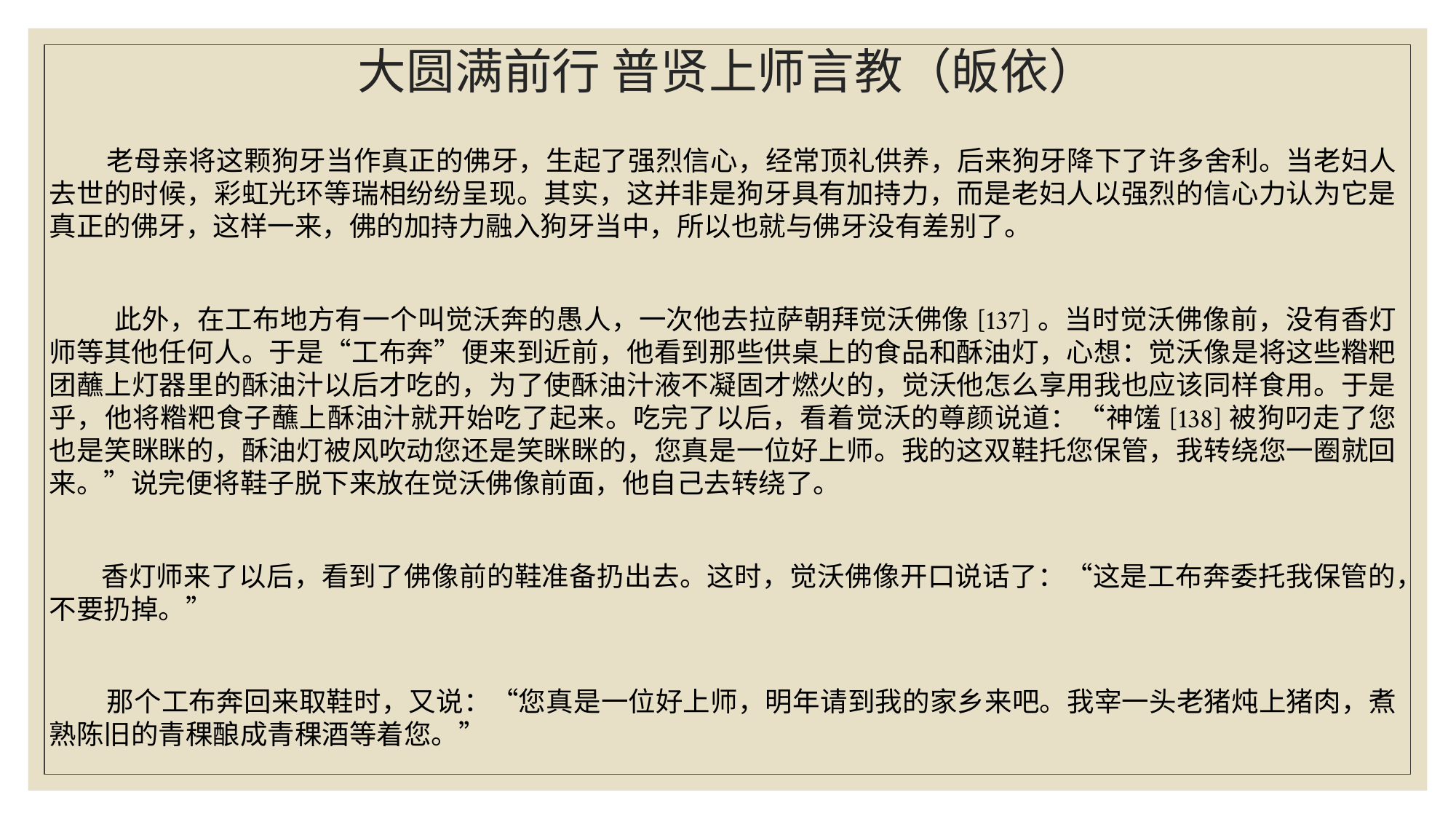

# 大圆满前行 普贤上师言教（皈依）
        老母亲将这颗狗牙当作真正的佛牙，生起了强烈信心，经常顶礼供养，后来狗牙降下了许多舍利。当老妇人去世的时候，彩虹光环等瑞相纷纷呈现。其实，这并非是狗牙具有加持力，而是老妇人以强烈的信心力认为它是真正的佛牙，这样一来，佛的加持力融入狗牙当中，所以也就与佛牙没有差别了。

         此外，在工布地方有一个叫觉沃奔的愚人，一次他去拉萨朝拜觉沃佛像[137]。当时觉沃佛像前，没有香灯师等其他任何人。于是“工布奔”便来到近前，他看到那些供桌上的食品和酥油灯，心想：觉沃像是将这些糌粑团蘸上灯器里的酥油汁以后才吃的，为了使酥油汁液不凝固才燃火的，觉沃他怎么享用我也应该同样食用。于是乎，他将糌粑食子蘸上酥油汁就开始吃了起来。吃完了以后，看着觉沃的尊颜说道：“神馐[138]被狗叼走了您也是笑眯眯的，酥油灯被风吹动您还是笑眯眯的，您真是一位好上师。我的这双鞋托您保管，我转绕您一圈就回来。”说完便将鞋子脱下来放在觉沃佛像前面，他自己去转绕了。

       香灯师来了以后，看到了佛像前的鞋准备扔出去。这时，觉沃佛像开口说话了：“这是工布奔委托我保管的，不要扔掉。”

        那个工布奔回来取鞋时，又说：“您真是一位好上师，明年请到我的家乡来吧。我宰一头老猪炖上猪肉，煮熟陈旧的青稞酿成青稞酒等着您。”